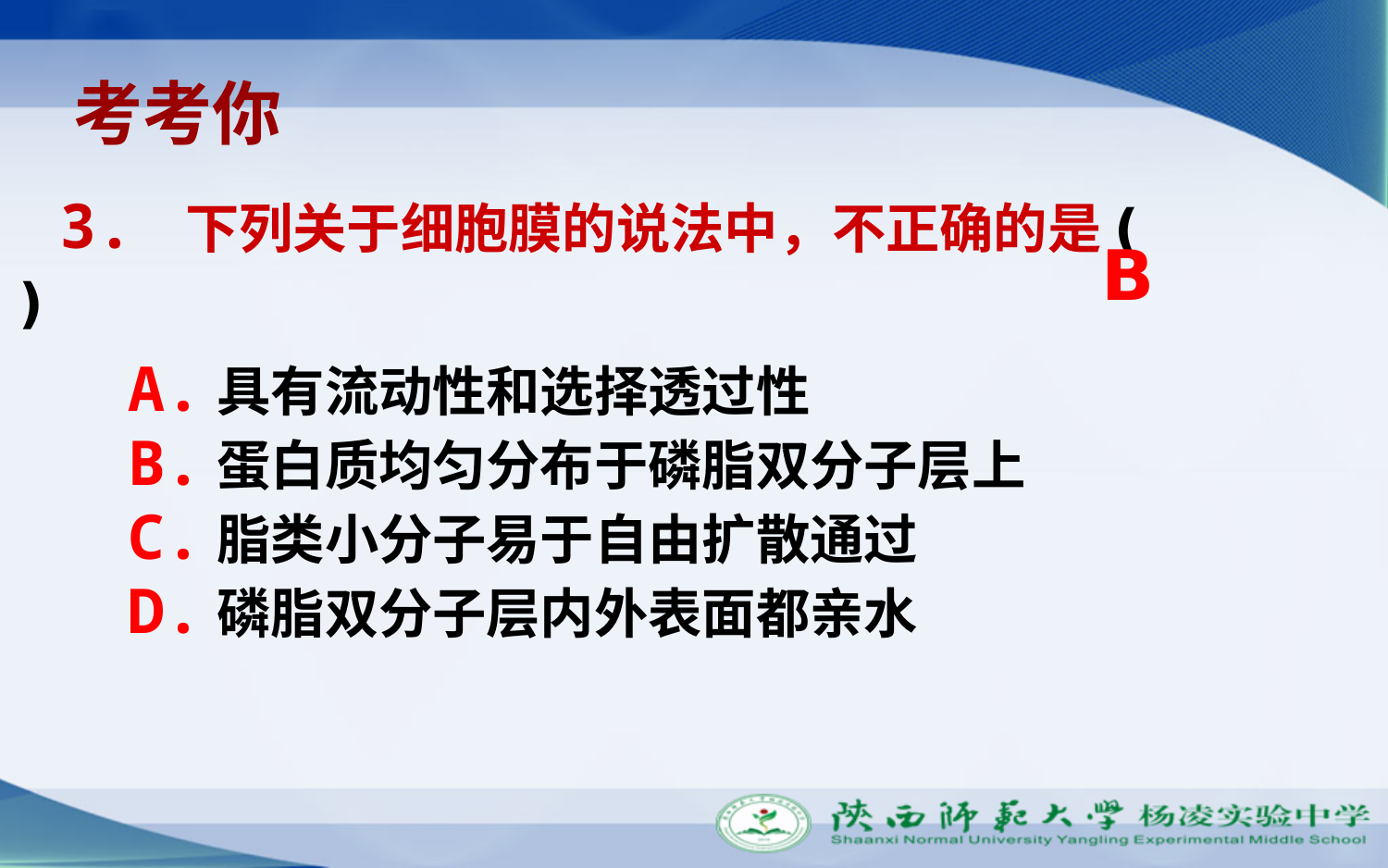

考考你
3. 下列关于细胞膜的说法中，不正确的是(     )
B
A.具有流动性和选择透过性
B.蛋白质均匀分布于磷脂双分子层上
C.脂类小分子易于自由扩散通过
D.磷脂双分子层内外表面都亲水